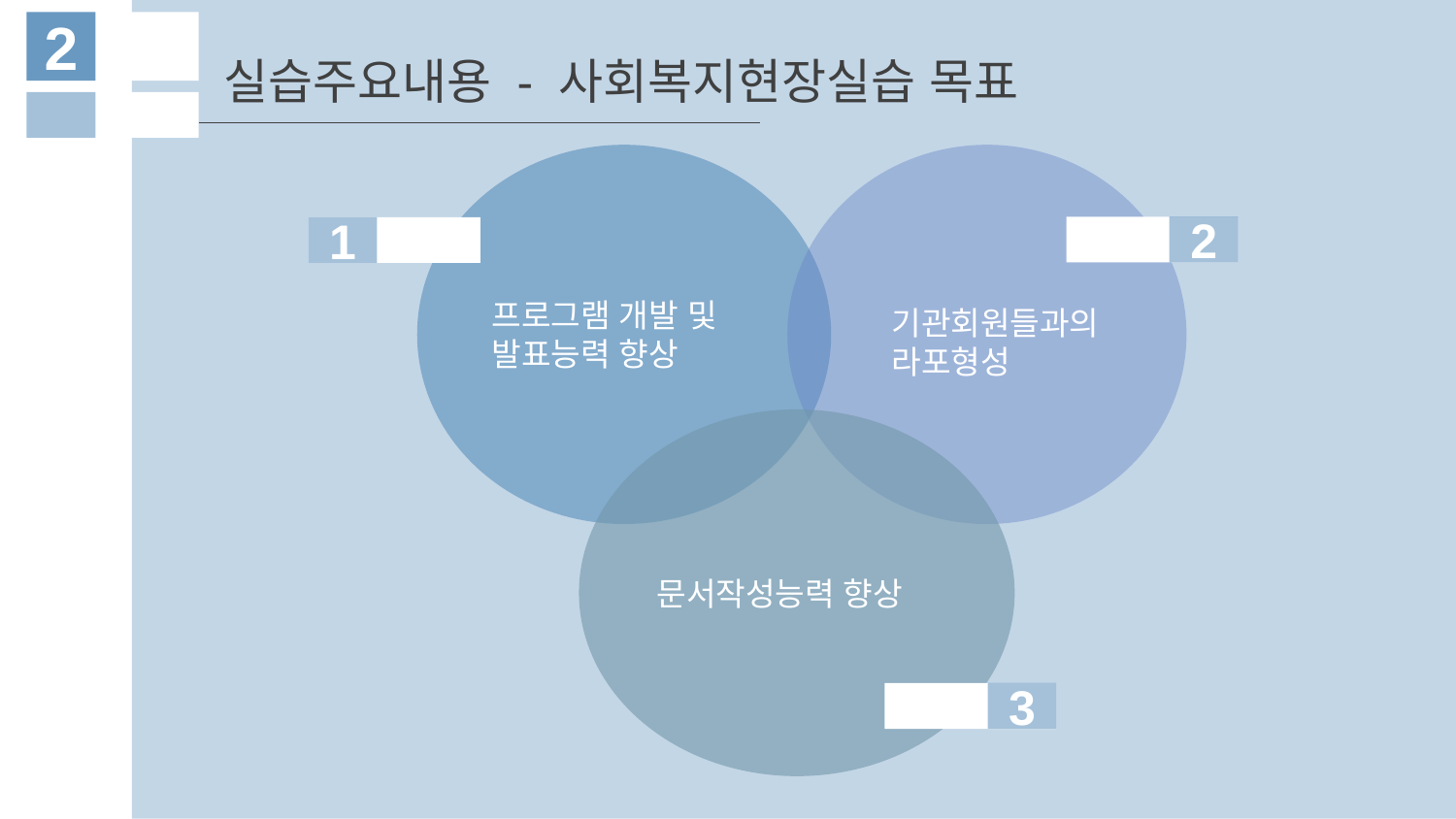

2
실습주요내용 - 사회복지현장실습 목표

프로그램 개발 및 발표능력 향상

문서작성능력 향상

2

1
기관회원들과의
라포형성

3